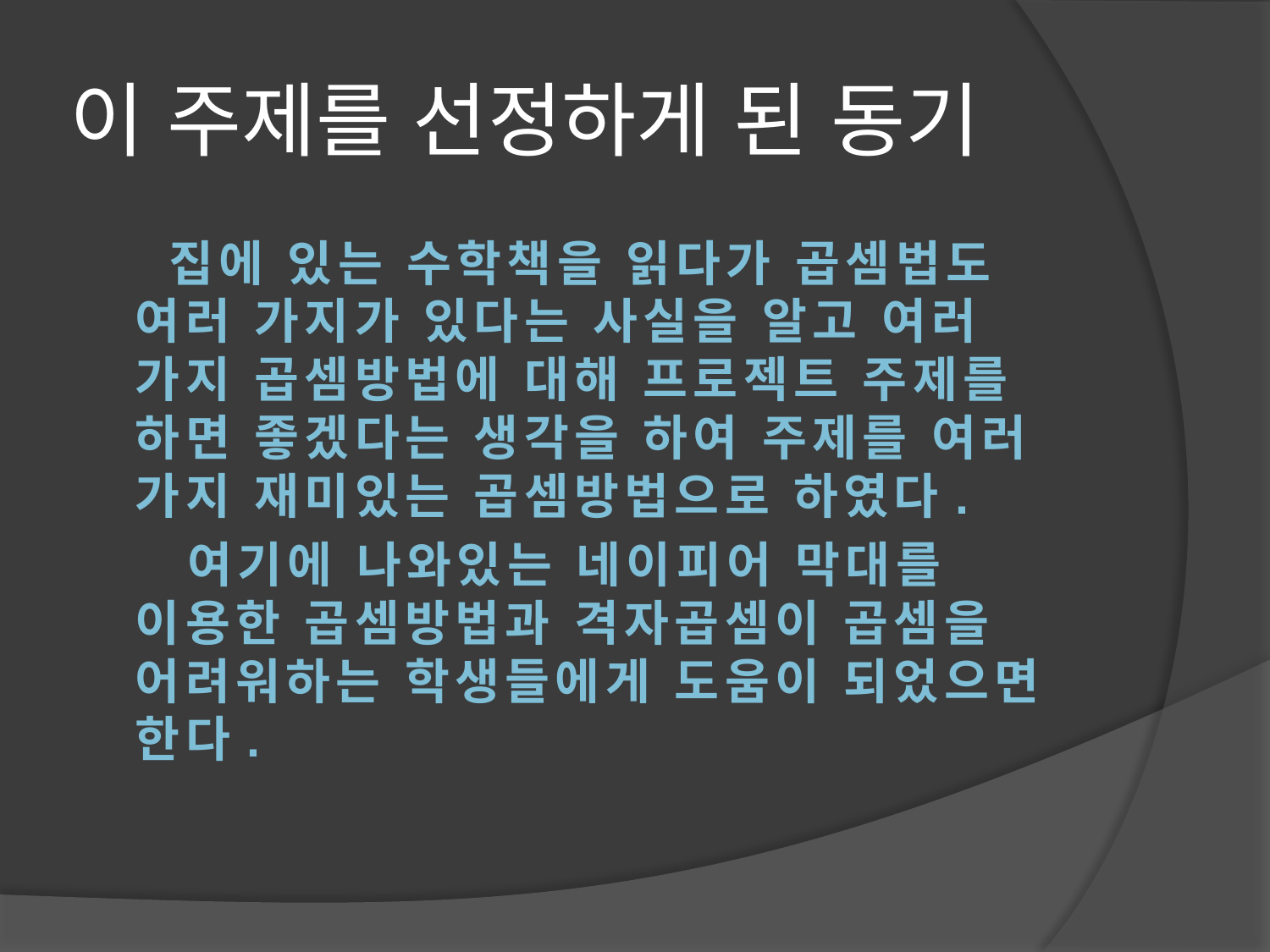

# 이 주제를 선정하게 된 동기
    집에 있는 수학책을 읽다가 곱셈법도 여러 가지가 있다는 사실을 알고 여러 가지 곱셈방법에 대해 프로젝트 주제를 하면 좋겠다는 생각을 하여 주제를 여러 가지 재미있는 곱셈방법으로 하였다.
     여기에 나와있는 네이피어 막대를 이용한 곱셈방법과 격자곱셈이 곱셈을 어려워하는 학생들에게 도움이 되었으면 한다.